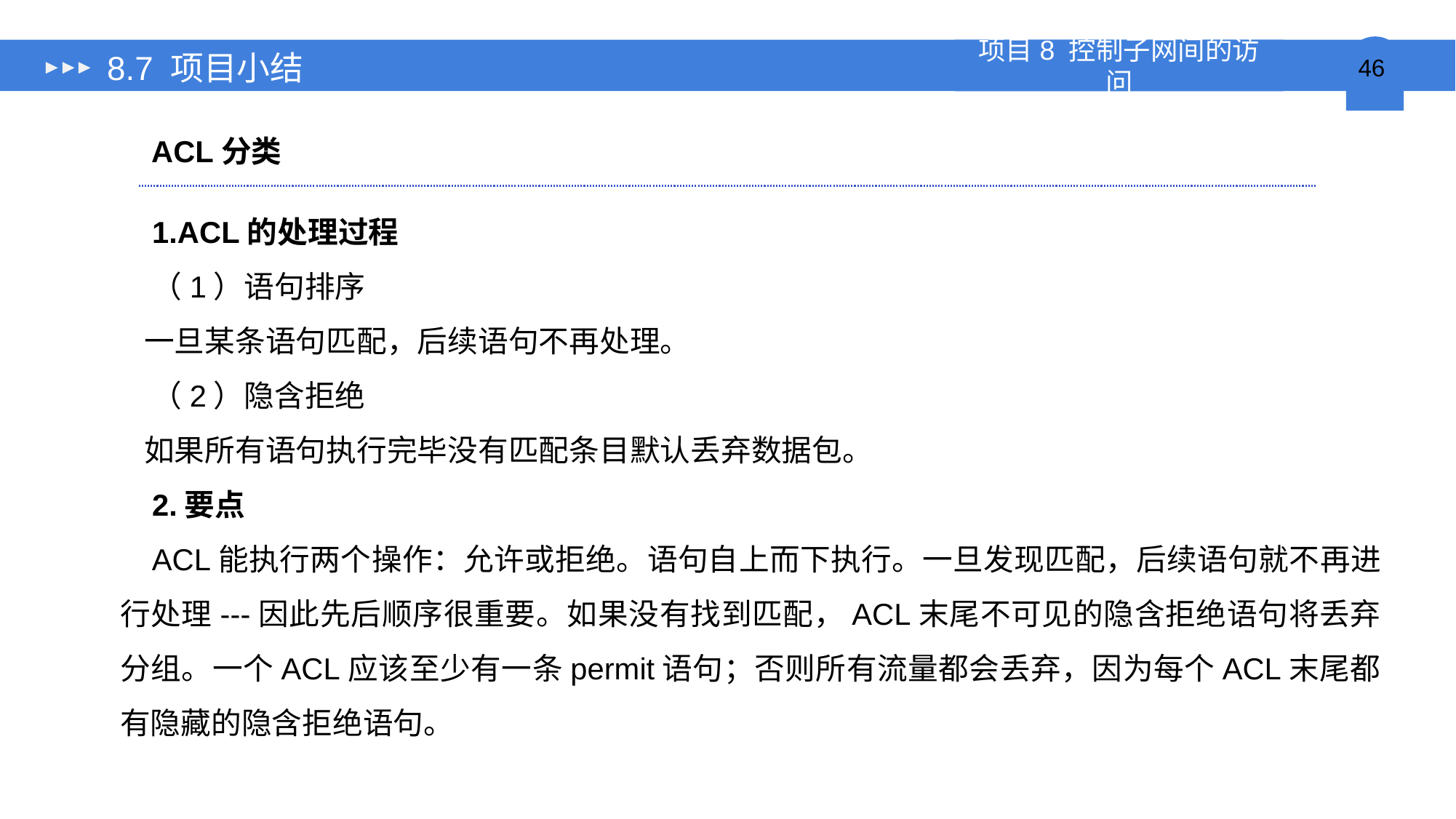

# 8.7 项目小结
ACL分类

1.ACL的处理过程
（1）语句排序
一旦某条语句匹配，后续语句不再处理。
（2）隐含拒绝
如果所有语句执行完毕没有匹配条目默认丢弃数据包。
2.要点
ACL能执行两个操作：允许或拒绝。语句自上而下执行。一旦发现匹配，后续语句就不再进行处理---因此先后顺序很重要。如果没有找到匹配，ACL末尾不可见的隐含拒绝语句将丢弃分组。一个ACL应该至少有一条permit语句；否则所有流量都会丢弃，因为每个ACL末尾都有隐藏的隐含拒绝语句。